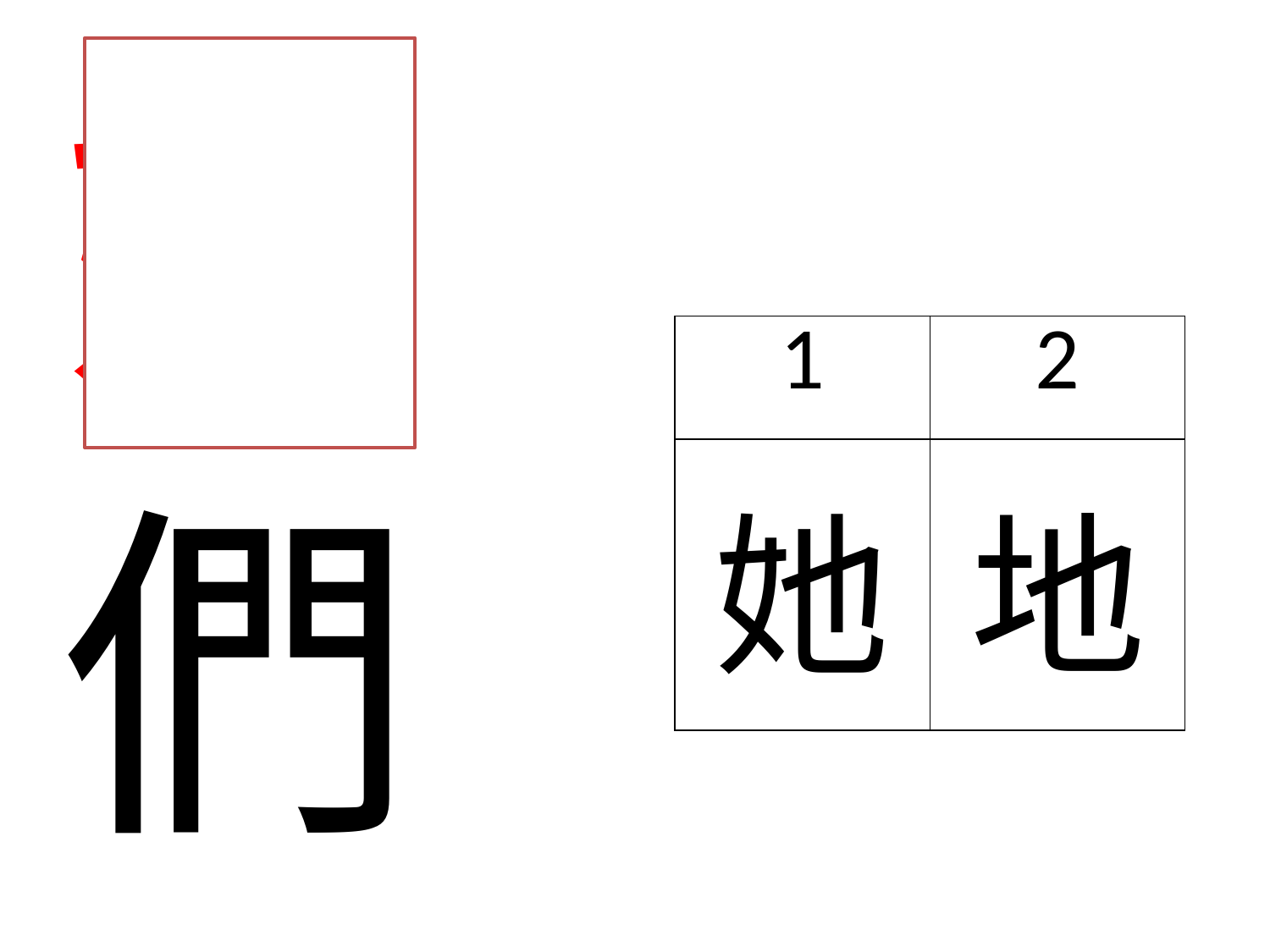

她

| 1 | 2 |
| --- | --- |
| 她 | 地 |
們